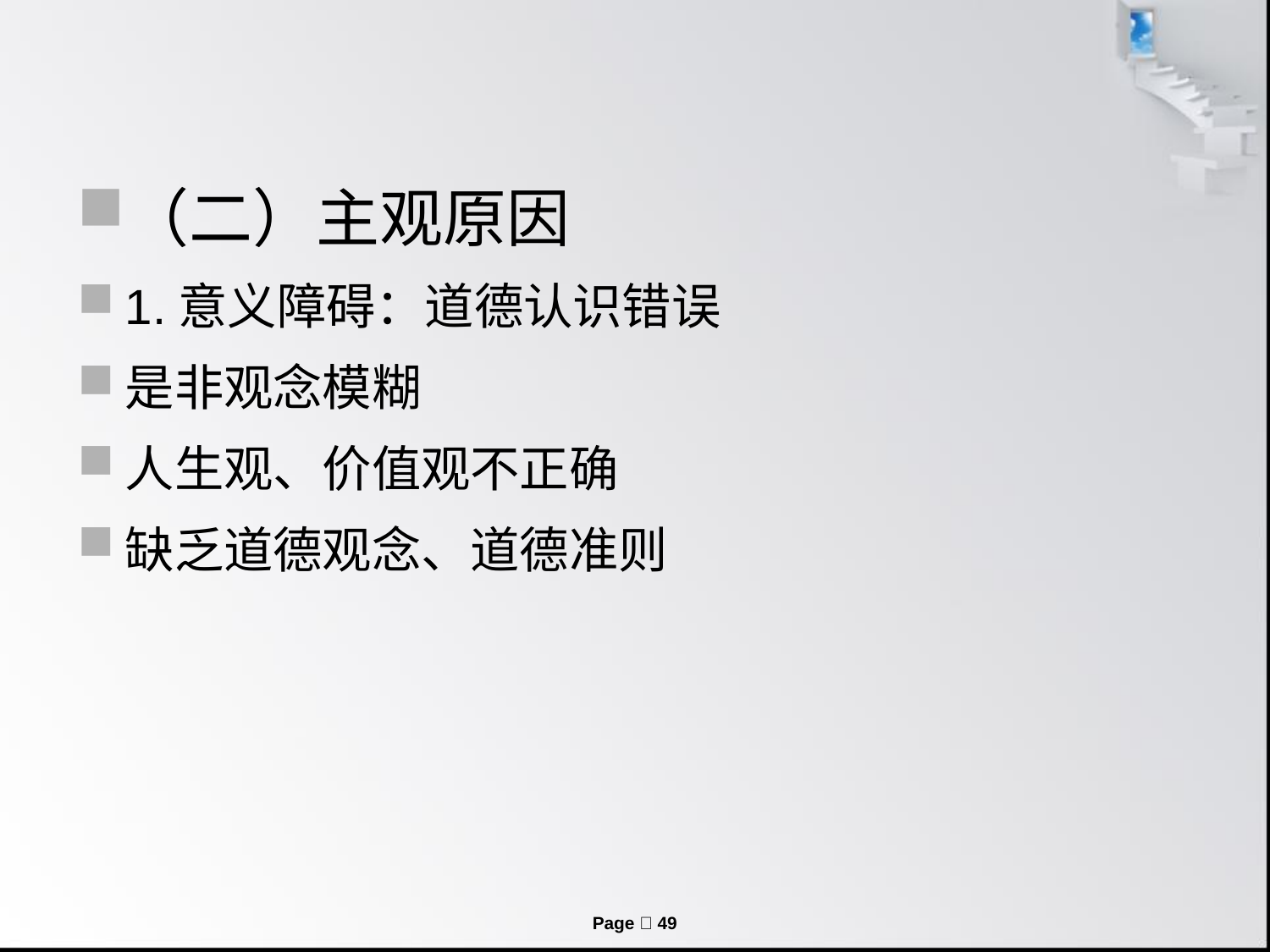

#
（二）主观原因
1.意义障碍：道德认识错误
是非观念模糊
人生观、价值观不正确
缺乏道德观念、道德准则